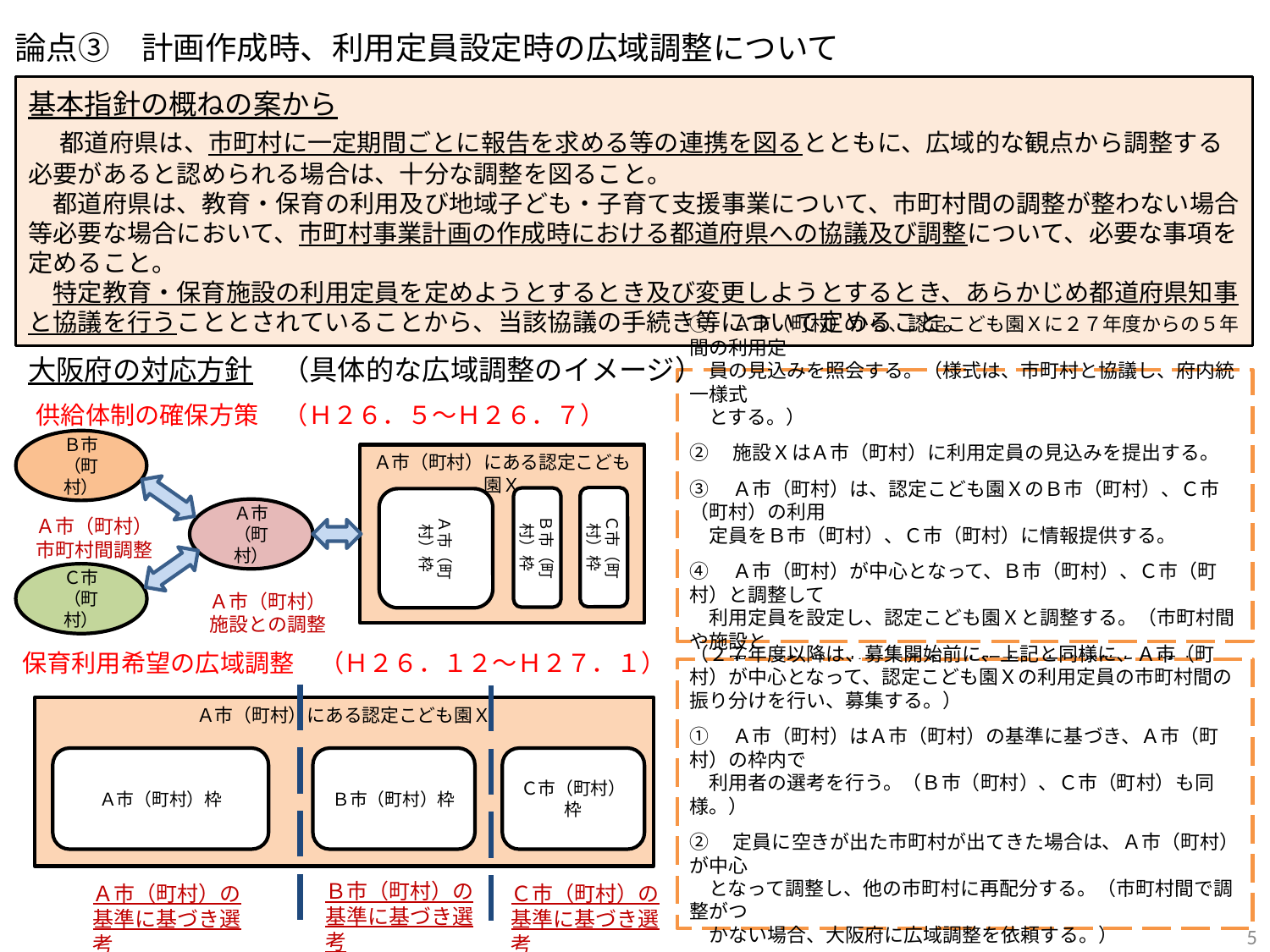

論点③　計画作成時、利用定員設定時の広域調整について
基本指針の概ねの案から
　都道府県は、市町村に一定期間ごとに報告を求める等の連携を図るとともに、広域的な観点から調整する必要があると認められる場合は、十分な調整を図ること。
　都道府県は、教育・保育の利用及び地域子ども・子育て支援事業について、市町村間の調整が整わない場合等必要な場合において、市町村事業計画の作成時における都道府県への協議及び調整について、必要な事項を定めること。
　特定教育・保育施設の利用定員を定めようとするとき及び変更しようとするとき、あらかじめ都道府県知事と協議を行うこととされていることから、当該協議の手続き等について定めること。
大阪府の対応方針　（具体的な広域調整のイメージ）
①　Ａ市（町村）から、認定こども園Ｘに２７年度からの５年間の利用定
　員の見込みを照会する。（様式は、市町村と協議し、府内統一様式
　とする。）

②　施設ＸはＡ市（町村）に利用定員の見込みを提出する。

③　Ａ市（町村）は、認定こども園ＸのＢ市（町村）、Ｃ市（町村）の利用
　定員をＢ市（町村）、Ｃ市（町村）に情報提供する。

④　Ａ市（町村）が中心となって、Ｂ市（町村）、Ｃ市（町村）と調整して
　利用定員を設定し、認定こども園Ｘと調整する。（市町村間や施設と
　の間で調整がつかない場合、大阪府に広域調整を依頼する。）
供給体制の確保方策　（Ｈ２６．５～Ｈ２６．７）
Ｂ市
（町村）
Ａ市（町村）にある認定こども園Ｘ
Ｃ市（町村）枠
Ｂ市（町村）枠
Ａ市（町村）枠

Ａ市
（町村）
Ａ市（町村）
市町村間調整

Ｃ市
（町村）
Ａ市（町村）
施設との調整
保育利用希望の広域調整　（Ｈ２６．１２～Ｈ２７．１）
（２７年度以降は、募集開始前に、上記と同様に、Ａ市（町村）が中心となって、認定こども園Ｘの利用定員の市町村間の振り分けを行い、募集する。）

①　Ａ市（町村）はＡ市（町村）の基準に基づき、Ａ市（町村）の枠内で
　利用者の選考を行う。（Ｂ市（町村）、Ｃ市（町村）も同様。）

②　定員に空きが出た市町村が出てきた場合は、Ａ市（町村）が中心
　となって調整し、他の市町村に再配分する。（市町村間で調整がつ
　かない場合、大阪府に広域調整を依頼する。）
Ａ市（町村）にある認定こども園Ｘ
Ａ市（町村）枠
Ｂ市（町村）枠
Ｃ市（町村）枠
Ｂ市（町村）の基準に基づき選考
Ａ市（町村）の基準に基づき選考
Ｃ市（町村）の基準に基づき選考
5